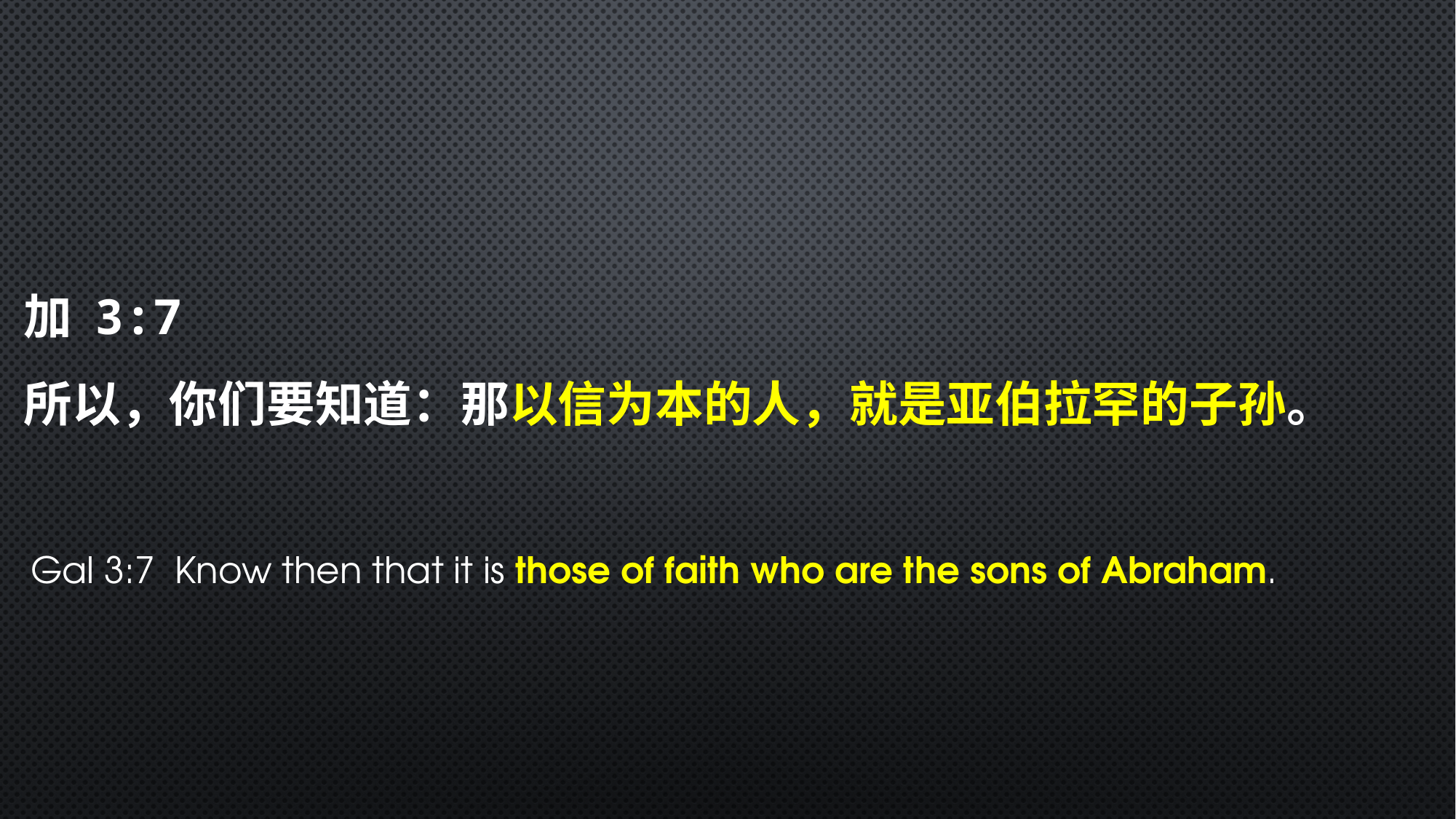

加 3:7
所以，你们要知道：那以信为本的人，就是亚伯拉罕的子孙。

Gal 3:7  Know then that it is those of faith who are the sons of Abraham.